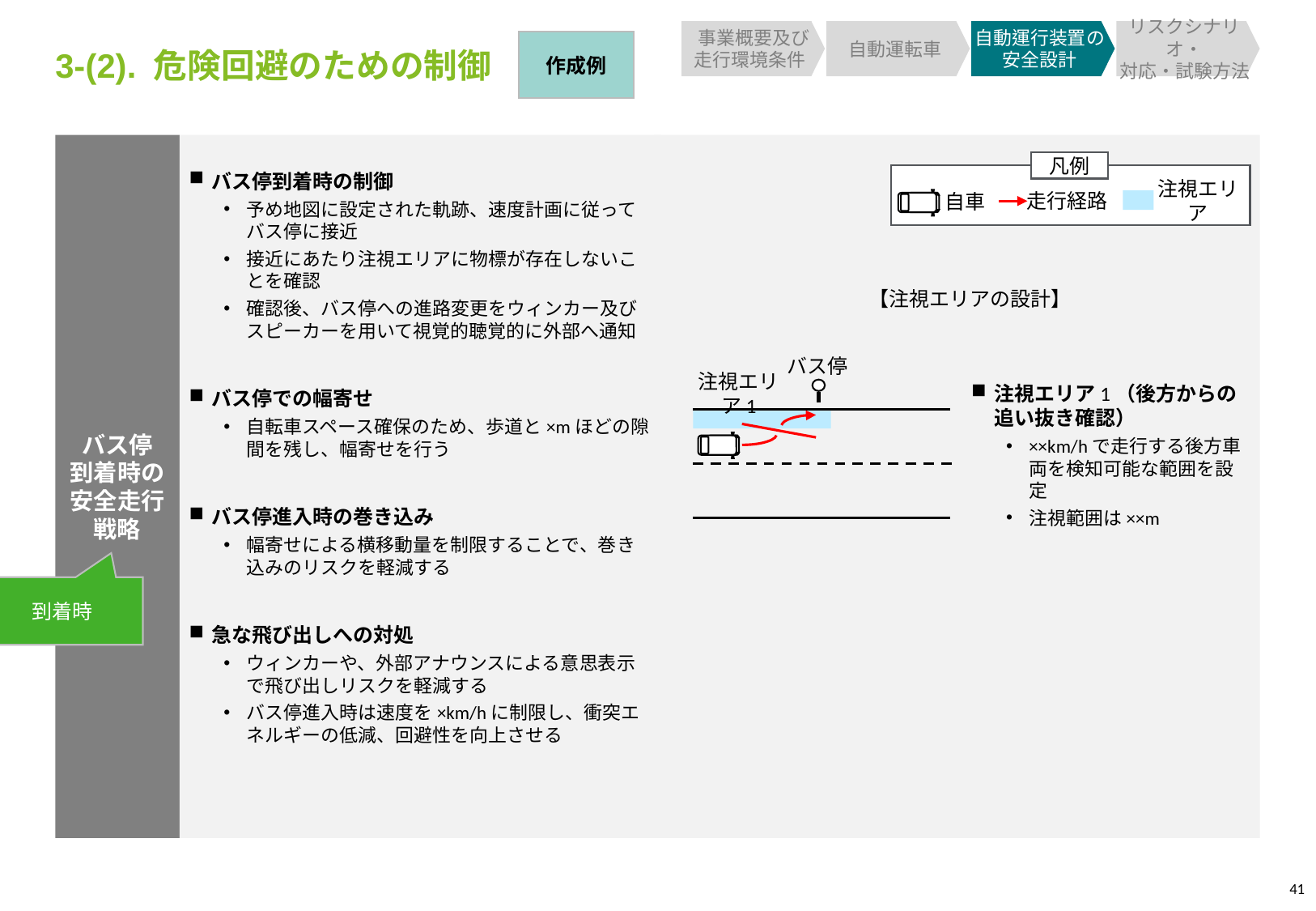

事業概要及び
走行環境条件
自動運転車
自動運行装置の安全設計
リスクシナリオ・
対応・試験方法
作成例
3-(2). 危険回避のための制御
バス停到着時の制御
予め地図に設定された軌跡、速度計画に従ってバス停に接近
接近にあたり注視エリアに物標が存在しないことを確認
確認後、バス停への進路変更をウィンカー及びスピーカーを用いて視覚的聴覚的に外部へ通知

バス停での幅寄せ
自転車スペース確保のため、歩道と×mほどの隙間を残し、幅寄せを行う

バス停進入時の巻き込み
幅寄せによる横移動量を制限することで、巻き込みのリスクを軽減する

急な飛び出しへの対処
ウィンカーや、外部アナウンスによる意思表示で飛び出しリスクを軽減する
バス停進入時は速度を×km/hに制限し、衝突エネルギーの低減、回避性を向上させる

バス停
到着時の
安全走行
戦略
凡例

走行経路
注視エリア
自車

【注視エリアの設計】
注視エリア1（後方からの追い抜き確認）
××km/hで走行する後方車両を検知可能な範囲を設定
注視範囲は××m

バス停
注視エリア1

到着時
41